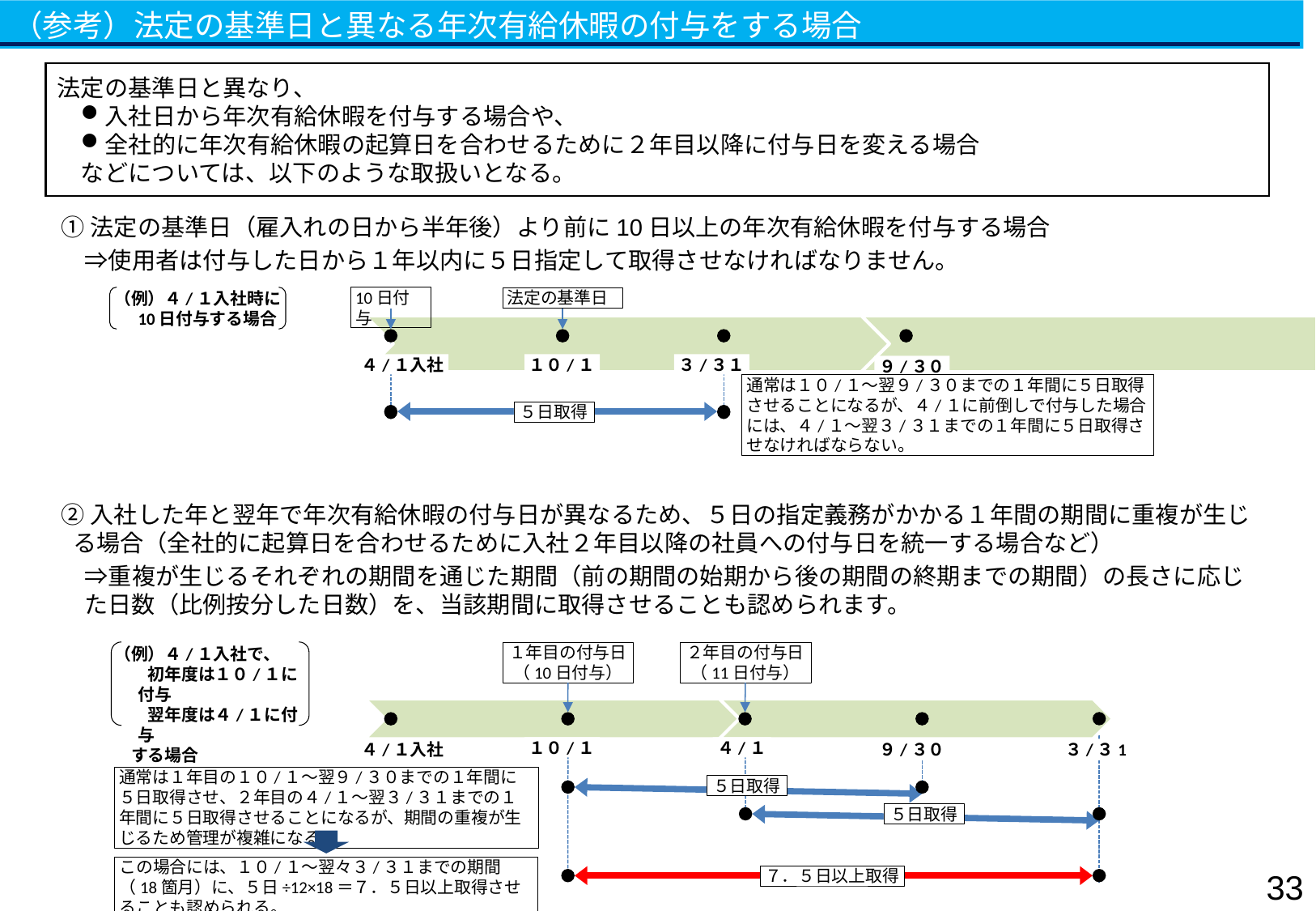

（参考）法定の基準日と異なる年次有給休暇の付与をする場合
法定の基準日と異なり、
入社日から年次有給休暇を付与する場合や、
全社的に年次有給休暇の起算日を合わせるために２年目以降に付与日を変える場合
　などについては、以下のような取扱いとなる。
①法定の基準日（雇入れの日から半年後）より前に10日以上の年次有給休暇を付与する場合
　⇒使用者は付与した日から１年以内に５日指定して取得させなければなりません。

（例）４/１入社時に10日付与する場合
10日付与
法定の基準日

４/１入社
１０/１
３/３１
９/３０
通常は１０/１～翌９/３０までの１年間に５日取得させることになるが、４/１に前倒しで付与した場合には、４/１～翌３/３１までの１年間に５日取得させなければならない。
５日取得

②入社した年と翌年で年次有給休暇の付与日が異なるため、５日の指定義務がかかる１年間の期間に重複が生じる場合（全社的に起算日を合わせるために入社２年目以降の社員への付与日を統一する場合など）
　⇒重複が生じるそれぞれの期間を通じた期間（前の期間の始期から後の期間の終期までの期間）の長さに応じた日数（比例按分した日数）を、当該期間に取得させることも認められます。

（例）４/１入社で、
　　初年度は１０/１に付与
　　翌年度は４/１に付与
　する場合
１年目の付与日
（10日付与）
２年目の付与日
（11日付与）

１０/１
４/１
３/３1
４/１入社
９/３０
通常は１年目の１０/１～翌９/３０までの１年間に５日取得させ、２年目の４/１～翌３/３１までの１年間に５日取得させることになるが、期間の重複が生じるため管理が複雑になる。
５日取得

５日取得

この場合には、１０/１～翌々３/３１までの期間（18箇月）に、５日÷12×18＝７．５日以上取得させることも認められる。
33
７．５日以上取得